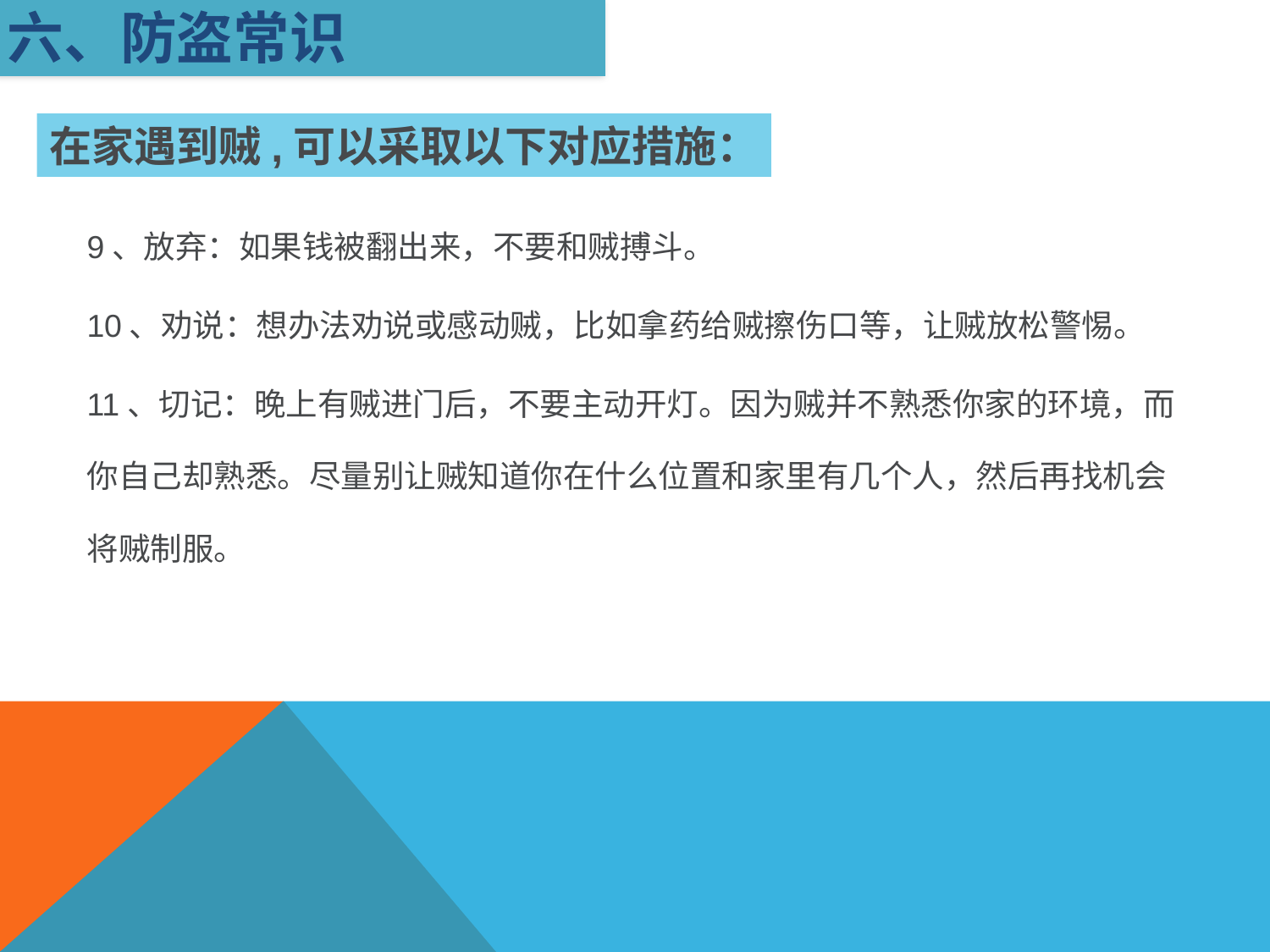

六、防盗常识

在家遇到贼,可以采取以下对应措施：
9、放弃：如果钱被翻出来，不要和贼搏斗。
10、劝说：想办法劝说或感动贼，比如拿药给贼擦伤口等，让贼放松警惕。
11、切记：晚上有贼进门后，不要主动开灯。因为贼并不熟悉你家的环境，而你自己却熟悉。尽量别让贼知道你在什么位置和家里有几个人，然后再找机会将贼制服。